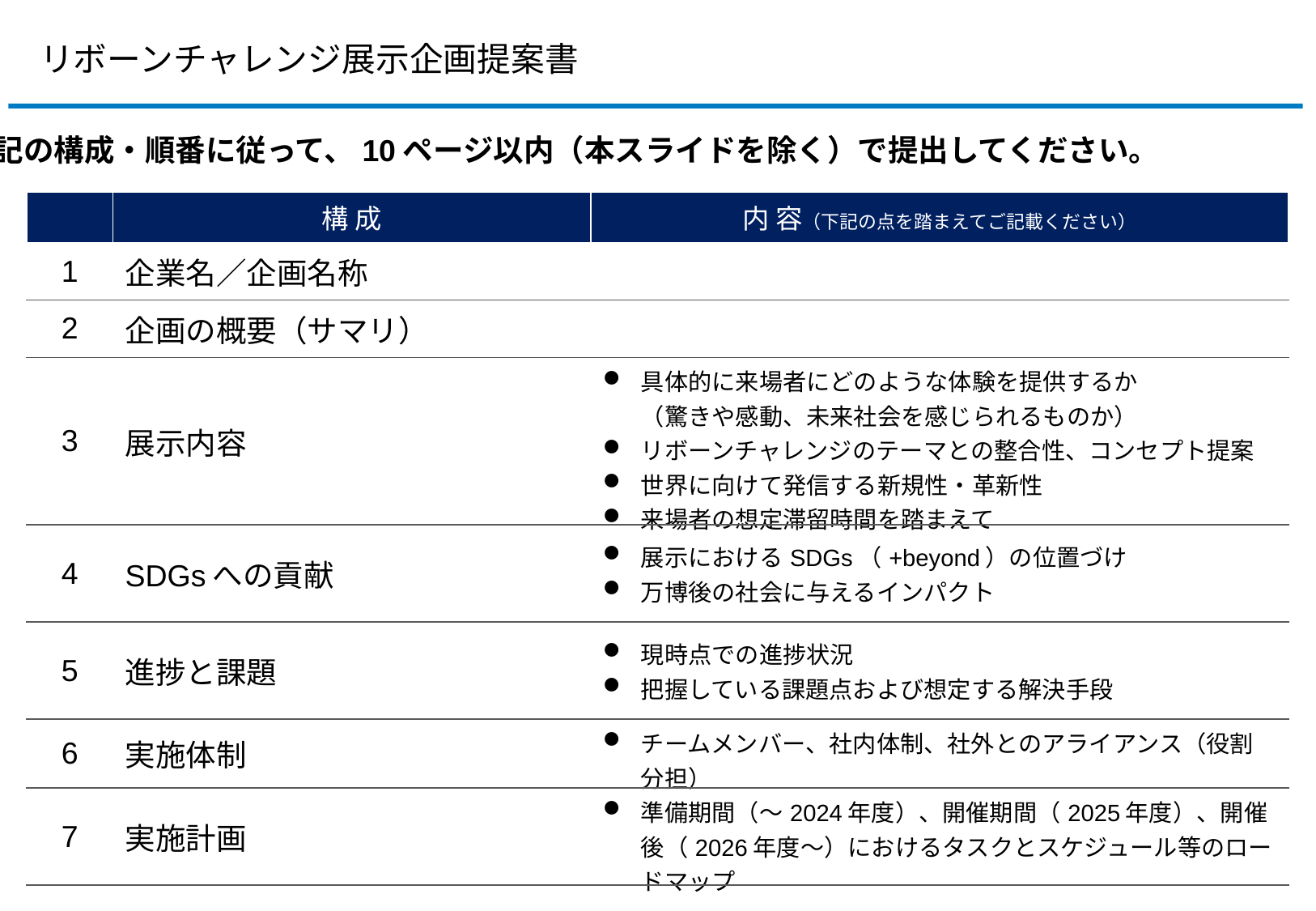

リボーンチャレンジ展示企画提案書
下記の構成・順番に従って、10ページ以内（本スライドを除く）で提出してください。
|  | 構 成 | 内 容（下記の点を踏まえてご記載ください） |
| --- | --- | --- |
| 1 | 企業名／企画名称 |  |
| 2 | 企画の概要（サマリ） |  |
| 3 | 展示内容 | 具体的に来場者にどのような体験を提供するか （驚きや感動、未来社会を感じられるものか） リボーンチャレンジのテーマとの整合性、コンセプト提案 世界に向けて発信する新規性・革新性 来場者の想定滞留時間を踏まえて |
| 4 | SDGsへの貢献 | 展示におけるSDGs（+beyond）の位置づけ 万博後の社会に与えるインパクト |
| 5 | 進捗と課題 | 現時点での進捗状況 把握している課題点および想定する解決手段 |
| 6 | 実施体制 | チームメンバー、社内体制、社外とのアライアンス（役割分担） |
| 7 | 実施計画 | 準備期間（～2024年度）、開催期間（2025年度）、開催後（2026年度～）におけるタスクとスケジュール等のロードマップ |